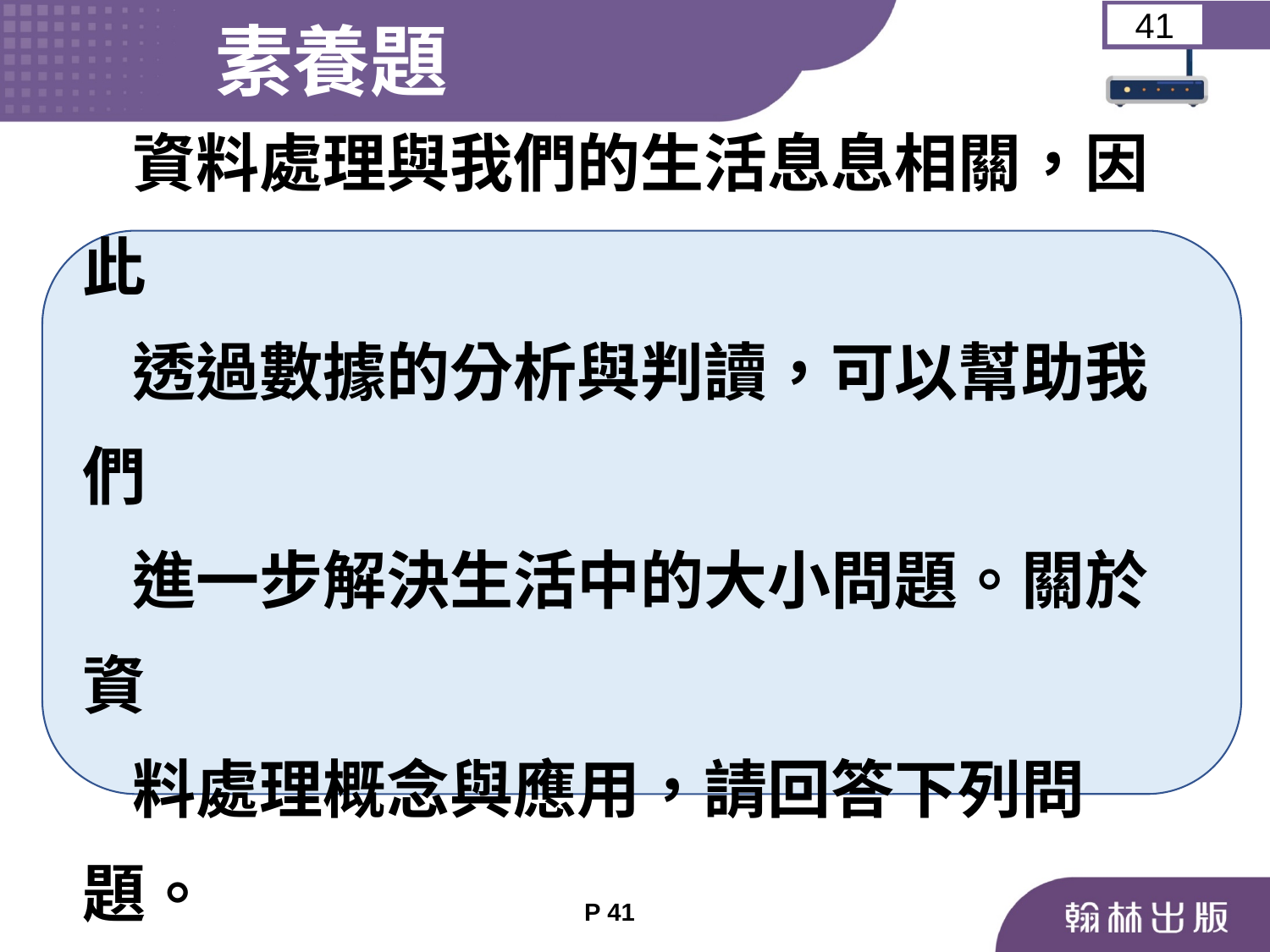

素養題

41
  資料處理與我們的生活息息相關，因此
  透過數據的分析與判讀，可以幫助我們
  進一步解決生活中的大小問題。關於資
  料處理概念與應用，請回答下列問題。
P 41